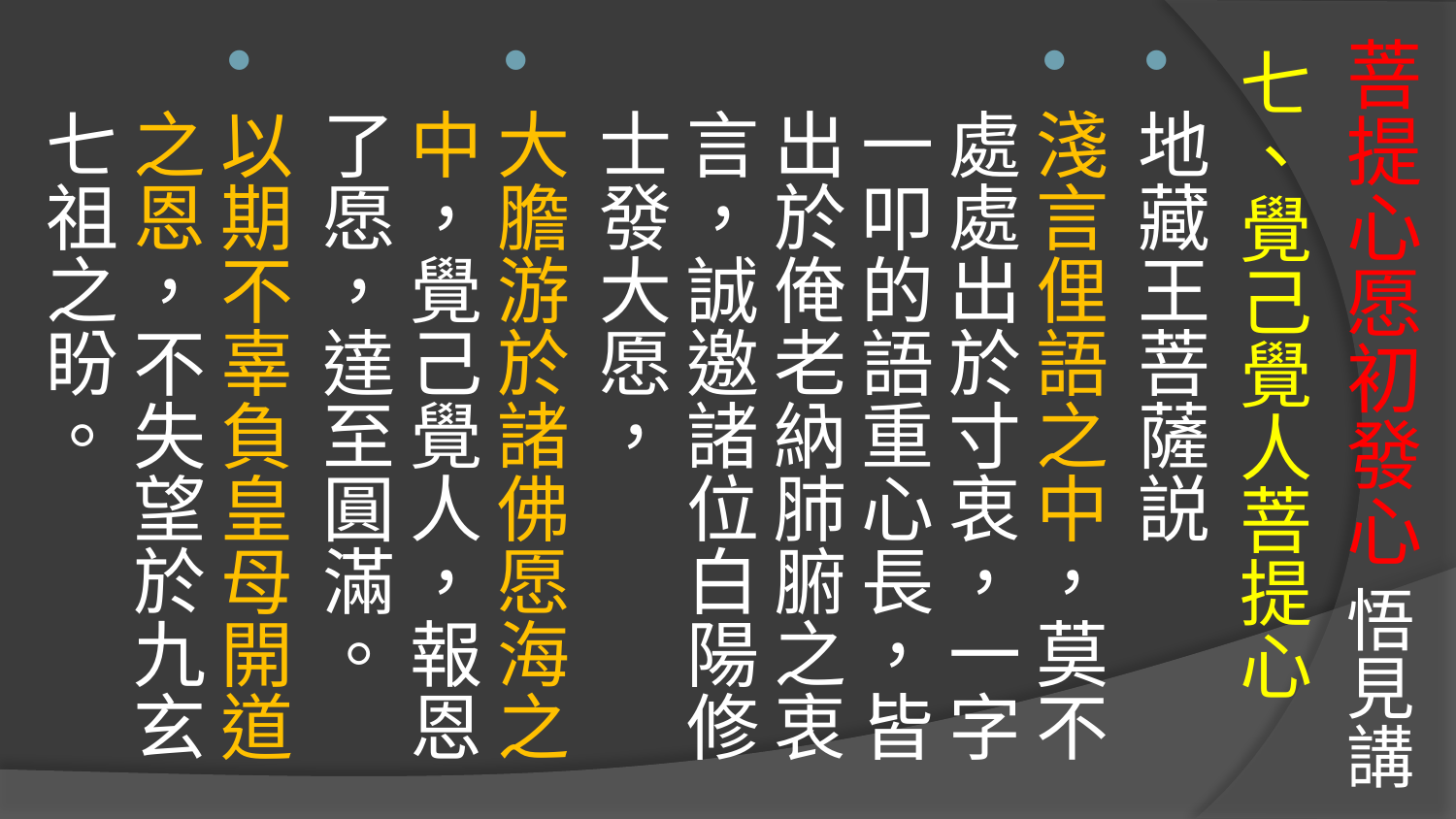

七、覺己覺人菩提心
地藏王菩薩説
淺言俚語之中，莫不處處出於寸衷，一字一叩的語重心長，皆出於俺老納肺腑之衷言，誠邀諸位白陽修士發大愿，
大膽游於諸佛愿海之中，覺己覺人，報恩了愿，達至圓滿。
以期不辜負皇母開道之恩，不失望於九玄七祖之盼。
# 菩提心愿初發心 悟見講